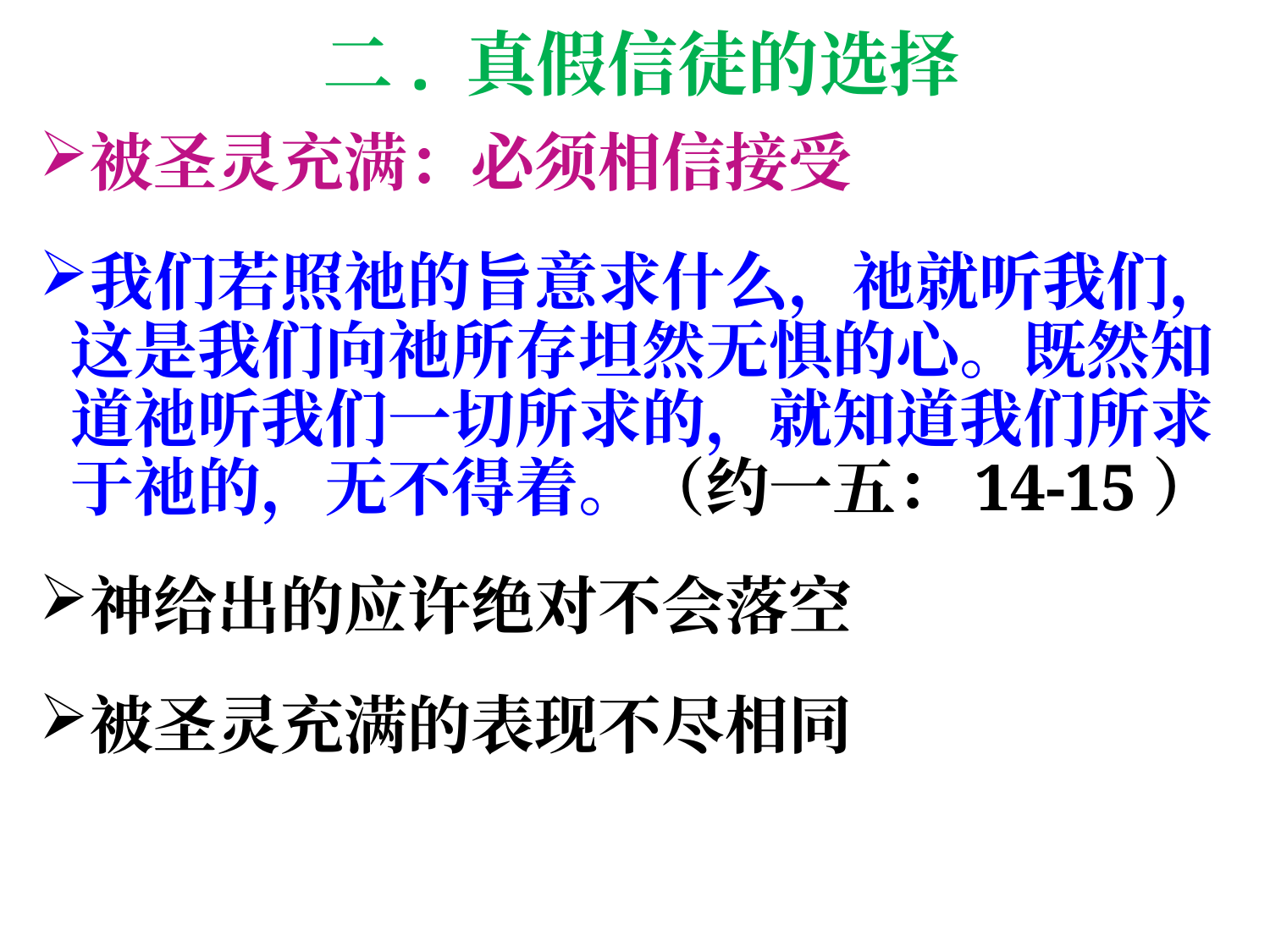

# 二. 真假信徒的选择
被圣灵充满：必须相信接受

我们若照祂的旨意求什么，祂就听我们，这是我们向祂所存坦然无惧的心。既然知道祂听我们一切所求的，就知道我们所求于祂的，无不得着。（约一五：14-15）

神给出的应许绝对不会落空

被圣灵充满的表现不尽相同